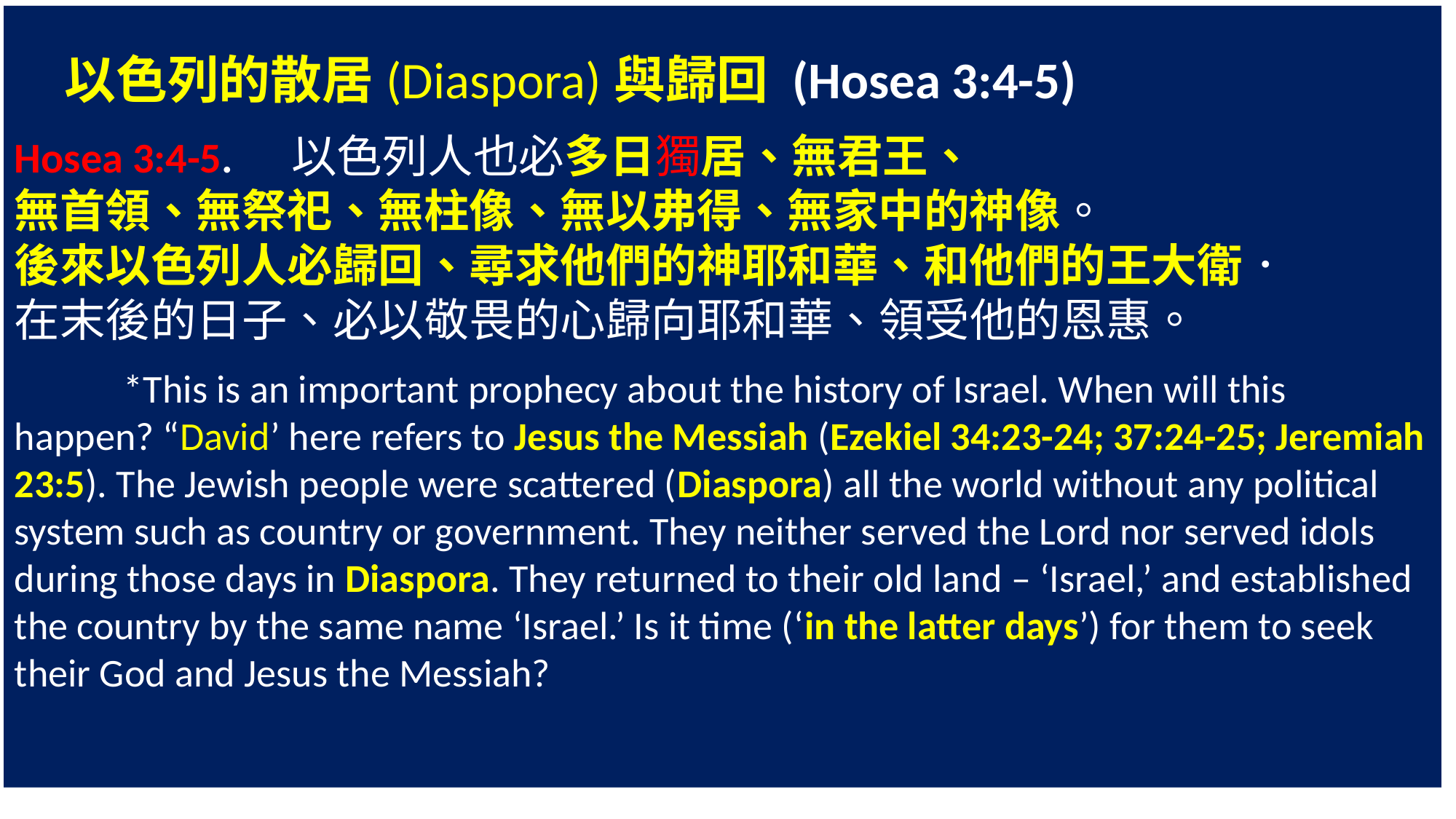

以色列的散居(Diaspora)與歸回 (Hosea 3:4-5)

Hosea 3:4-5.     以色列人也必多日獨居、無君王、
無首領、無祭祀、無柱像、無以弗得、無家中的神像。
後來以色列人必歸回、尋求他們的神耶和華、和他們的王大衛．
在末後的日子、必以敬畏的心歸向耶和華、領受他的恩惠。

	*This is an important prophecy about the history of Israel. When will this happen? “David’ here refers to Jesus the Messiah (Ezekiel 34:23-24; 37:24-25; Jeremiah 23:5). The Jewish people were scattered (Diaspora) all the world without any political system such as country or government. They neither served the Lord nor served idols during those days in Diaspora. They returned to their old land – ‘Israel,’ and established the country by the same name ‘Israel.’ Is it time (‘in the latter days’) for them to seek their God and Jesus the Messiah?